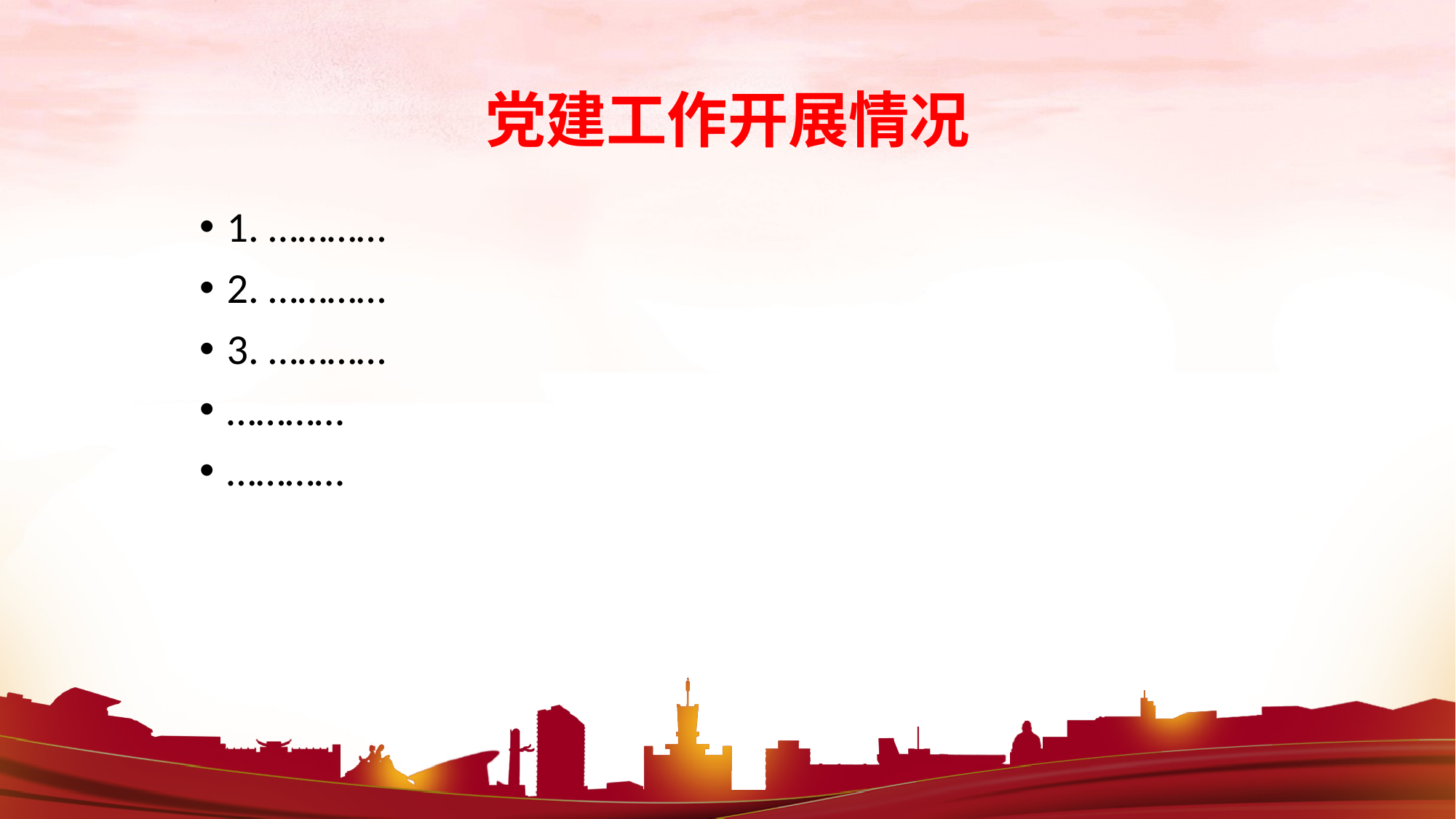

# 党建工作开展情况
1. …………
2. …………
3. …………
…………
…………